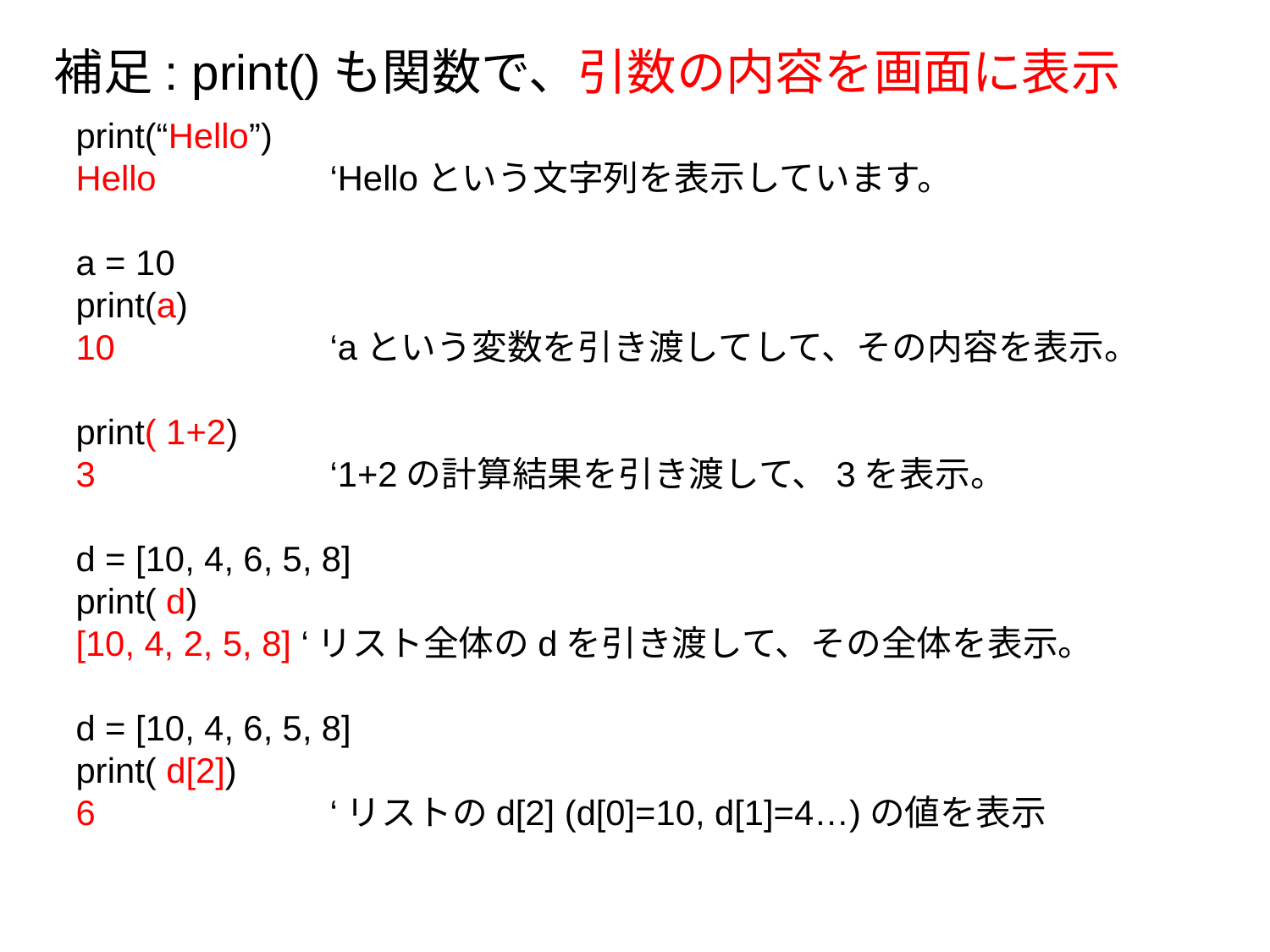

補足: print()も関数で、引数の内容を画面に表示
print(“Hello”)
Hello		‘Helloという文字列を表示しています。

a = 10
print(a)
10		‘aという変数を引き渡してして、その内容を表示。

print( 1+2)
3		‘1+2の計算結果を引き渡して、3を表示。

d = [10, 4, 6, 5, 8]
print( d)
[10, 4, 2, 5, 8] ‘リスト全体のdを引き渡して、その全体を表示。

d = [10, 4, 6, 5, 8]
print( d[2])
6		‘リストのd[2] (d[0]=10, d[1]=4…)の値を表示